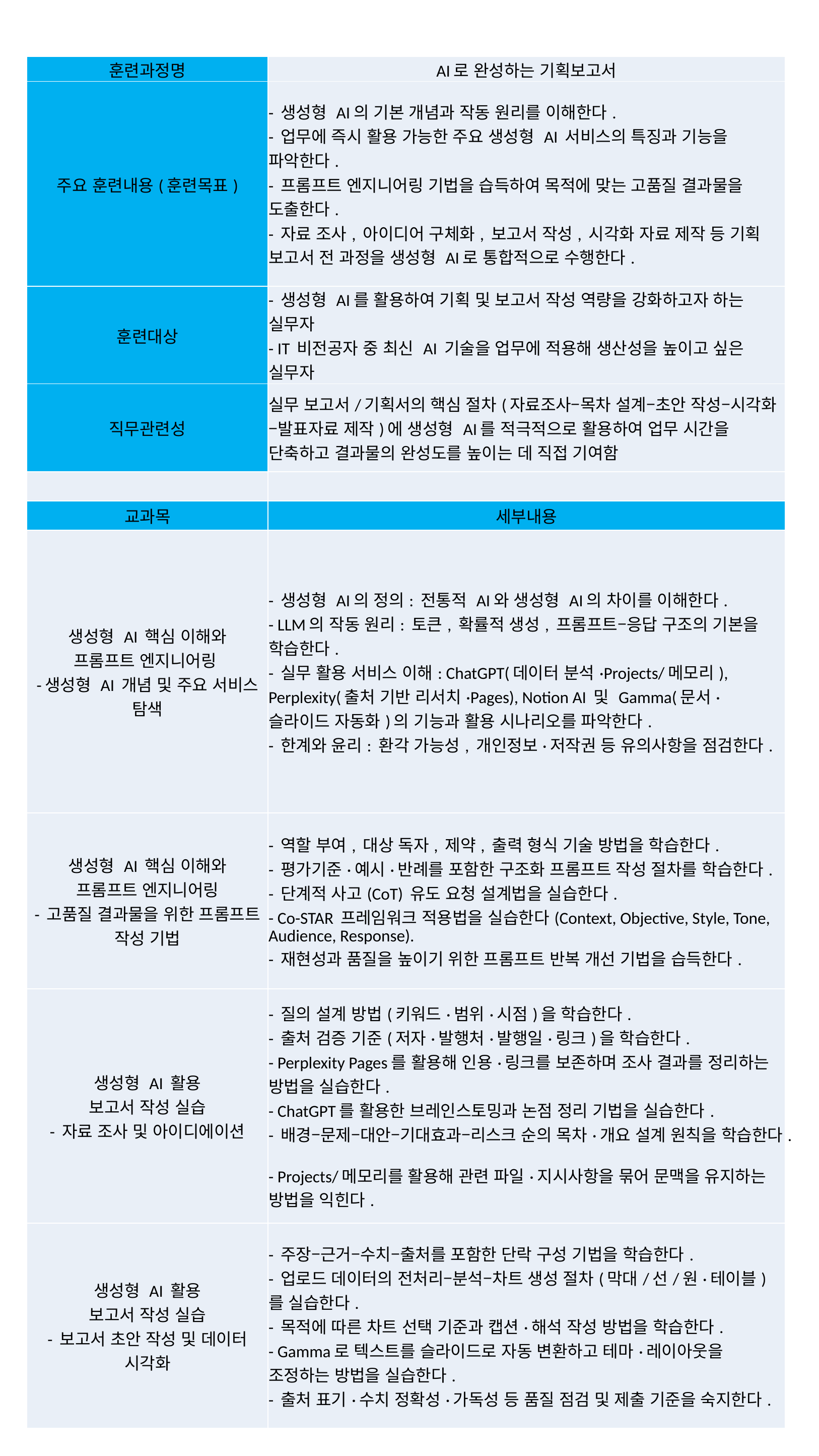

| 훈련과정명 | AI로 완성하는 기획보고서 |
| --- | --- |
| 주요 훈련내용(훈련목표) | - 생성형 AI의 기본 개념과 작동 원리를 이해한다. - 업무에 즉시 활용 가능한 주요 생성형 AI 서비스의 특징과 기능을 파악한다. - 프롬프트 엔지니어링 기법을 습득하여 목적에 맞는 고품질 결과물을 도출한다. - 자료 조사, 아이디어 구체화, 보고서 작성, 시각화 자료 제작 등 기획 보고서 전 과정을 생성형 AI로 통합적으로 수행한다. |
| 훈련대상 | - 생성형 AI를 활용하여 기획 및 보고서 작성 역량을 강화하고자 하는 실무자 - IT 비전공자 중 최신 AI 기술을 업무에 적용해 생산성을 높이고 싶은 실무자 |
| 직무관련성 | 실무 보고서/기획서의 핵심 절차(자료조사–목차 설계–초안 작성–시각화–발표자료 제작)에 생성형 AI를 적극적으로 활용하여 업무 시간을 단축하고 결과물의 완성도를 높이는 데 직접 기여함 |
|  |  |
| 교과목 | 세부내용 |
| 생성형 AI 핵심 이해와 프롬프트 엔지니어링 -생성형 AI 개념 및 주요 서비스 탐색 | - 생성형 AI의 정의: 전통적 AI와 생성형 AI의 차이를 이해한다. - LLM의 작동 원리: 토큰, 확률적 생성, 프롬프트–응답 구조의 기본을 학습한다. - 실무 활용 서비스 이해: ChatGPT(데이터 분석·Projects/메모리), Perplexity(출처 기반 리서치·Pages), Notion AI 및 Gamma(문서·슬라이드 자동화)의 기능과 활용 시나리오를 파악한다. - 한계와 윤리: 환각 가능성, 개인정보·저작권 등 유의사항을 점검한다. |
| 생성형 AI 핵심 이해와 프롬프트 엔지니어링 - 고품질 결과물을 위한 프롬프트 작성 기법 | - 역할 부여, 대상 독자, 제약, 출력 형식 기술 방법을 학습한다. - 평가기준·예시·반례를 포함한 구조화 프롬프트 작성 절차를 학습한다. - 단계적 사고(CoT) 유도 요청 설계법을 실습한다. - Co-STAR 프레임워크 적용법을 실습한다(Context, Objective, Style, Tone, Audience, Response). - 재현성과 품질을 높이기 위한 프롬프트 반복 개선 기법을 습득한다. |
| 생성형 AI 활용 보고서 작성 실습 - 자료 조사 및 아이디에이션 | - 질의 설계 방법(키워드·범위·시점)을 학습한다. - 출처 검증 기준(저자·발행처·발행일·링크)을 학습한다. - Perplexity Pages를 활용해 인용·링크를 보존하며 조사 결과를 정리하는 방법을 실습한다. - ChatGPT를 활용한 브레인스토밍과 논점 정리 기법을 실습한다. - 배경–문제–대안–기대효과–리스크 순의 목차·개요 설계 원칙을 학습한다. - Projects/메모리를 활용해 관련 파일·지시사항을 묶어 문맥을 유지하는 방법을 익힌다. |
| 생성형 AI 활용 보고서 작성 실습 - 보고서 초안 작성 및 데이터 시각화 | - 주장–근거–수치–출처를 포함한 단락 구성 기법을 학습한다. - 업로드 데이터의 전처리–분석–차트 생성 절차(막대/선/원·테이블)를 실습한다. - 목적에 따른 차트 선택 기준과 캡션·해석 작성 방법을 학습한다. - Gamma로 텍스트를 슬라이드로 자동 변환하고 테마·레이아웃을 조정하는 방법을 실습한다. - 출처 표기·수치 정확성·가독성 등 품질 점검 및 제출 기준을 숙지한다. |